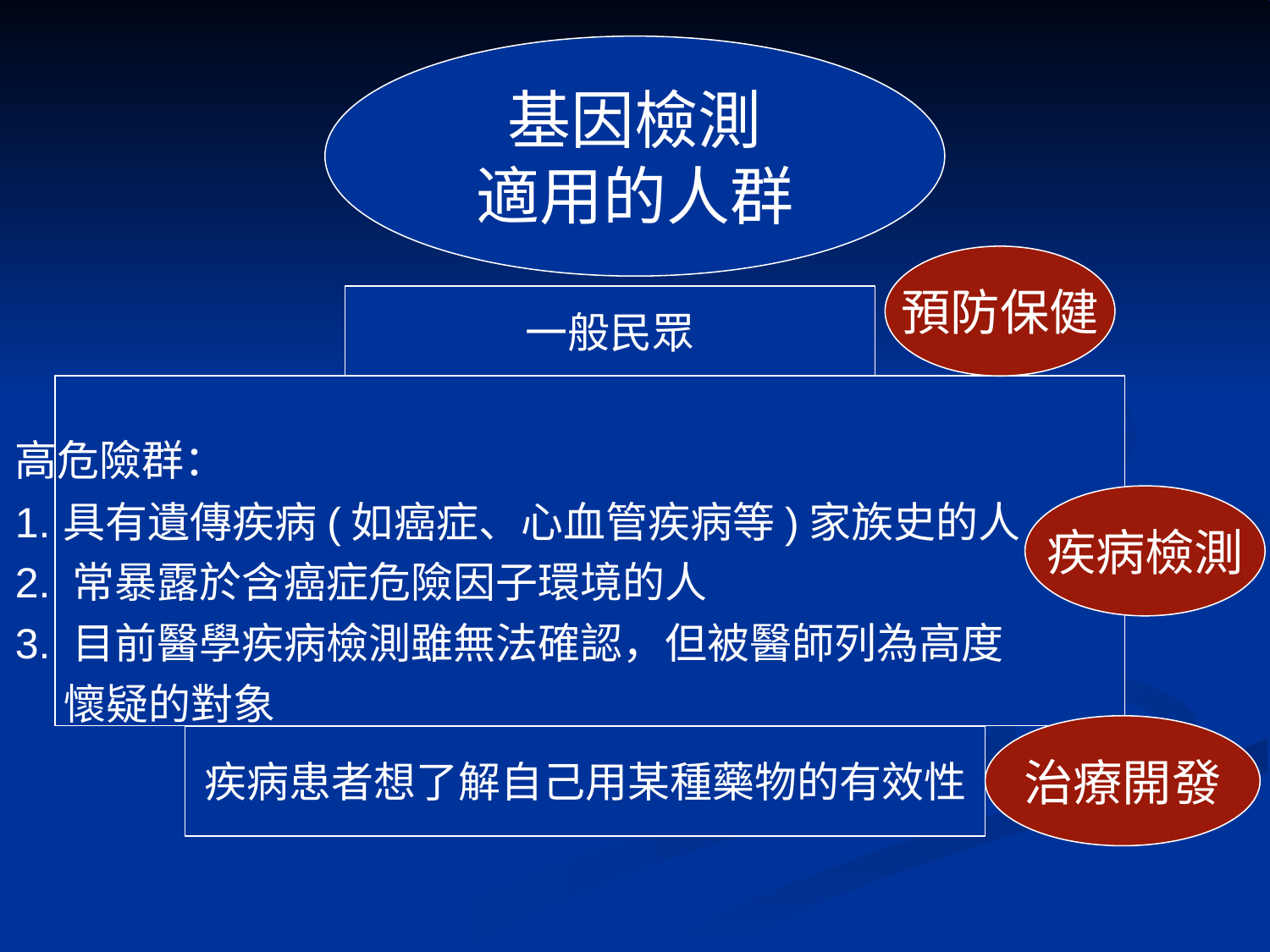

基因檢測
適用的人群

預防保健

一般民眾

高危險群：
具有遺傳疾病(如癌症、心血管疾病等)家族史的人
2. 常暴露於含癌症危險因子環境的人
3. 目前醫學疾病檢測雖無法確認，但被醫師列為高度
    懷疑的對象

疾病檢測

治療開發

疾病患者想了解自己用某種藥物的有效性
4